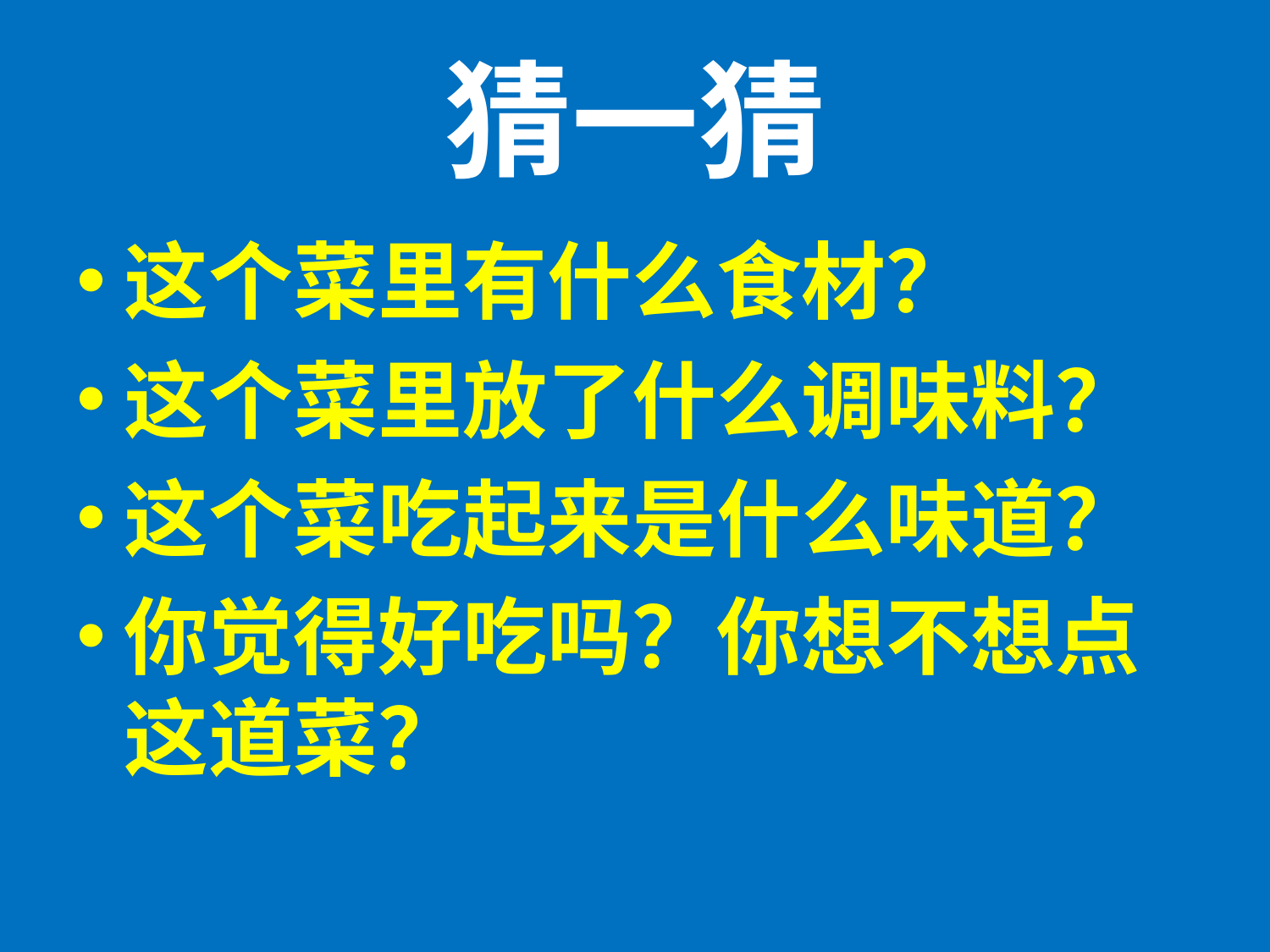

# 猜一猜
这个菜里有什么食材？
这个菜里放了什么调味料？
这个菜吃起来是什么味道？
你觉得好吃吗？你想不想点这道菜？